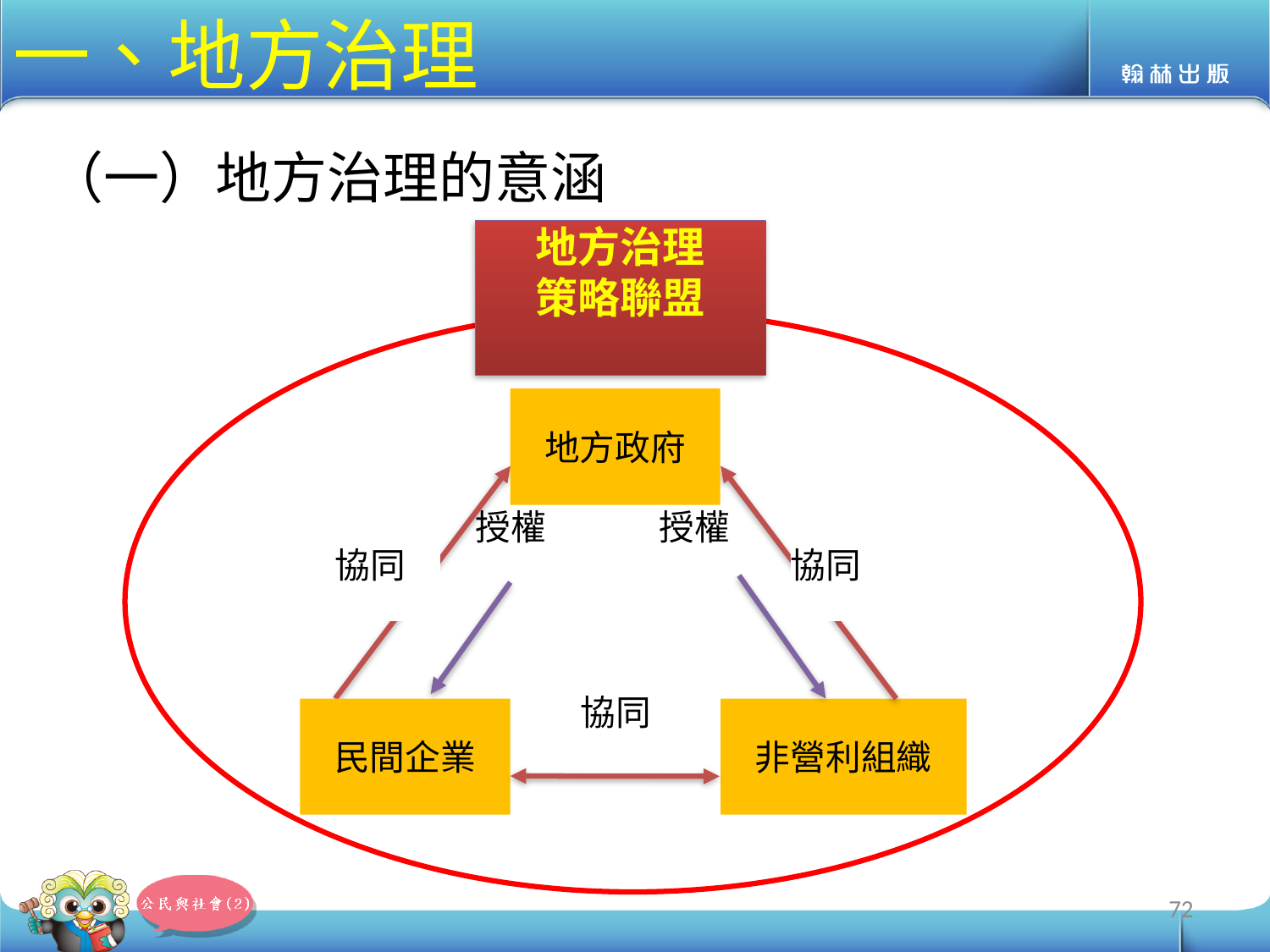

# 一、地方治理
（一）地方治理的意涵
地方治理
策略聯盟

地方政府

授權
授權
協同
協同

協同

民間企業
非營利組織
72